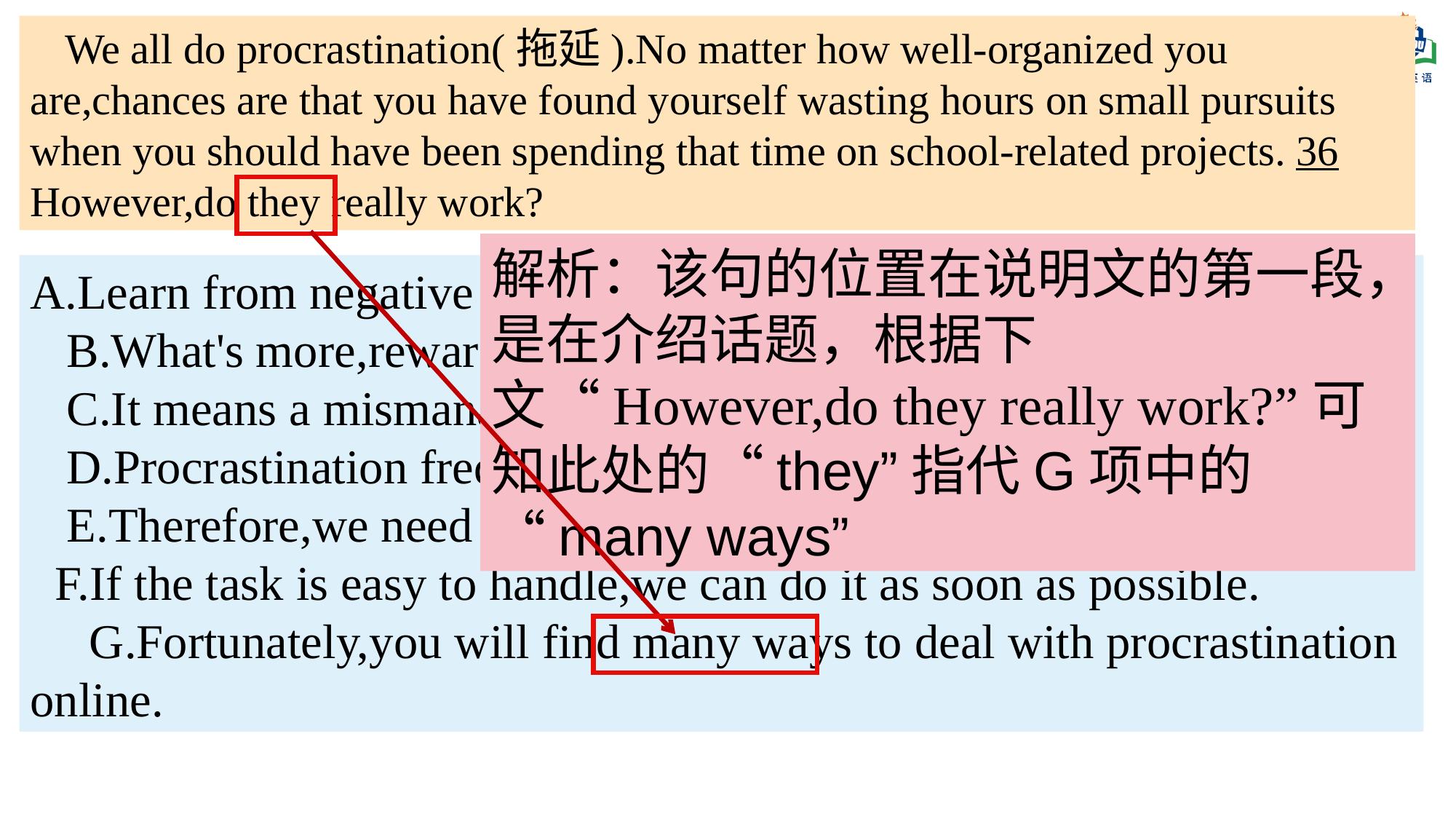

We all do procrastination(拖延).No matter how well-organized you are,chances are that you have found yourself wasting hours on small pursuits when you should have been spending that time on school-related projects. 36 However,do they really work?

解析：该句的位置在说明文的第一段，是在介绍话题，根据下文“However,do they really work?”可知此处的“they”指代G项中的 “many ways”

A.Learn from negative thoughts.   B.What's more,reward yourself after the task.   C.It means a mismanagement of your emotions.   D.Procrastination frequently happens in daily life.   E.Therefore,we need to figure out its internal roots.  F.If the task is easy to handle,we can do it as soon as possible.  G.Fortunately,you will find many ways to deal with procrastination online.